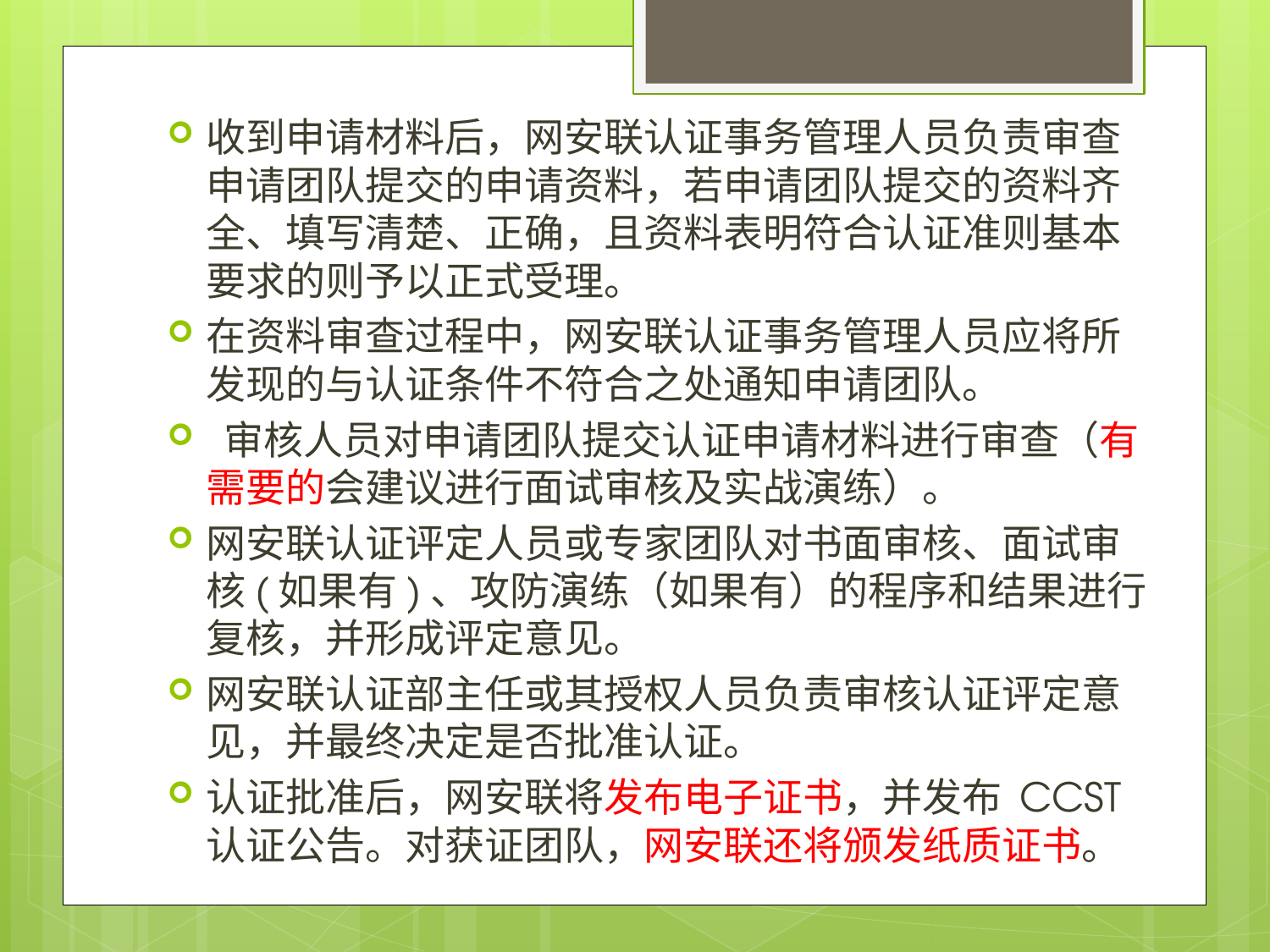

收到申请材料后，网安联认证事务管理人员负责审查申请团队提交的申请资料，若申请团队提交的资料齐全、填写清楚、正确，且资料表明符合认证准则基本要求的则予以正式受理。
在资料审查过程中，网安联认证事务管理人员应将所发现的与认证条件不符合之处通知申请团队。
 审核人员对申请团队提交认证申请材料进行审查（有需要的会建议进行面试审核及实战演练）。
网安联认证评定人员或专家团队对书面审核、面试审核(如果有)、攻防演练（如果有）的程序和结果进行复核，并形成评定意见。
网安联认证部主任或其授权人员负责审核认证评定意见，并最终决定是否批准认证。
认证批准后，网安联将发布电子证书，并发布 CCST认证公告。对获证团队，网安联还将颁发纸质证书。